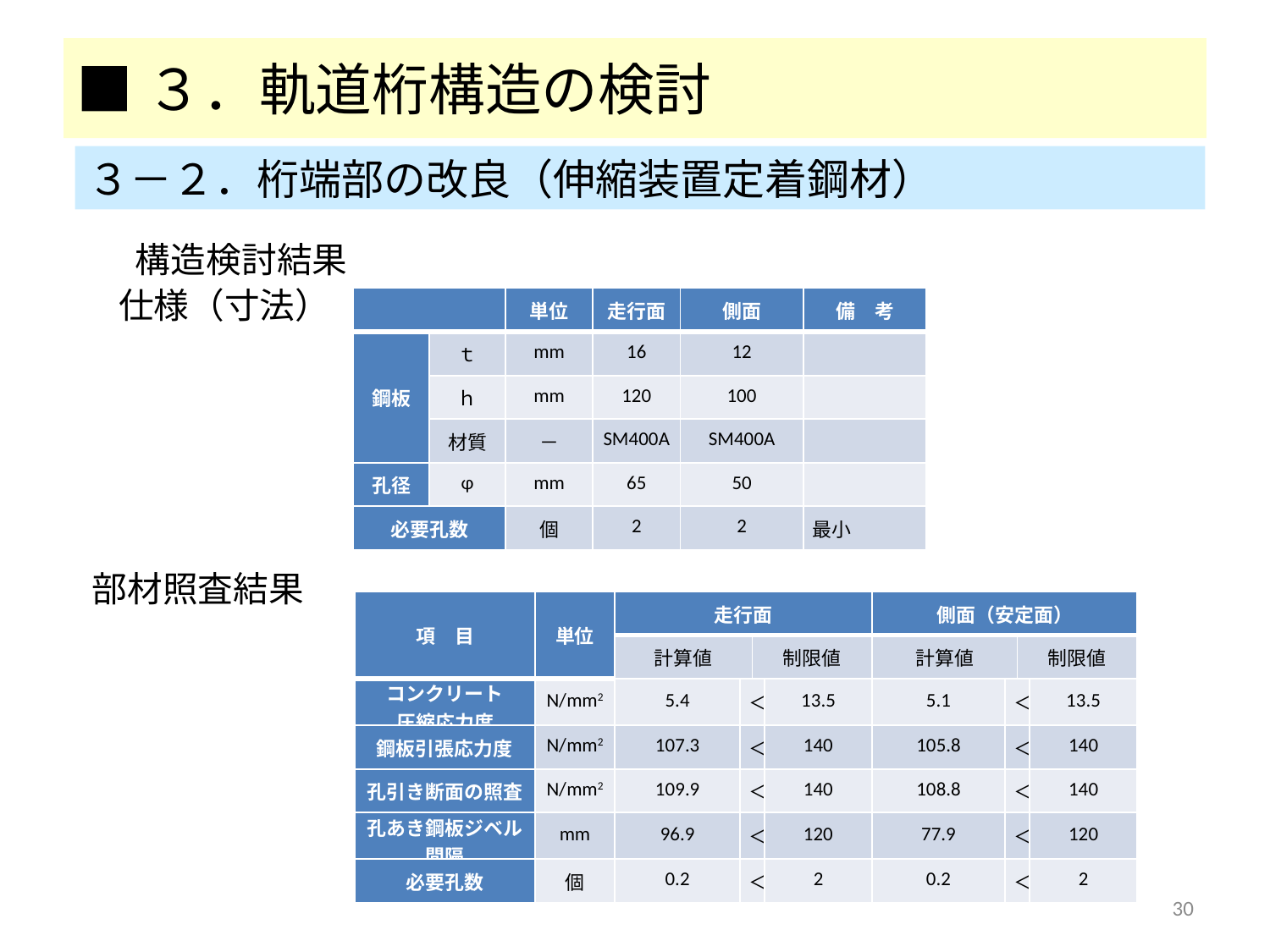

# ■３．軌道桁構造の検討
３－２．桁端部の改良（伸縮装置定着鋼材）
構造検討結果
仕様（寸法）

|  |  | 単位 | 走行面 | 側面 | 備　考 |
| --- | --- | --- | --- | --- | --- |
| 鋼板 | ｔ | mm | 16 | 12 |  |
|  | ｈ | mm | 120 | 100 |  |
|  | 材質 | － | SM400A | SM400A |  |
| 孔径 | φ | mm | 65 | 50 |  |
| 必要孔数 |  | 個 | 2 | 2 | 最小 |
部材照査結果
| 項　目 | 単位 | 走行面 |  |  |  | 側面（安定面） |  |  |  |
| --- | --- | --- | --- | --- | --- | --- | --- | --- | --- |
|  |  | 計算値 |  | 制限値 |  | 計算値 |  | 制限値 |  |
| コンクリート 圧縮応力度 | N/mm2 | 5.4 | ＜ |  | 13.5 | 5.1 | ＜ |  | 13.5 |
| 鋼板引張応力度 | N/mm2 | 107.3 | ＜ |  | 140 | 105.8 | ＜ |  | 140 |
| 孔引き断面の照査 | N/mm2 | 109.9 | ＜ |  | 140 | 108.8 | ＜ |  | 140 |
| 孔あき鋼板ジベル 間隔 | mm | 96.9 | ＜ |  | 120 | 77.9 | ＜ |  | 120 |
| 必要孔数 | 個 | 0.2 | ＜ |  | 2 | 0.2 | ＜ |  | 2 |
30